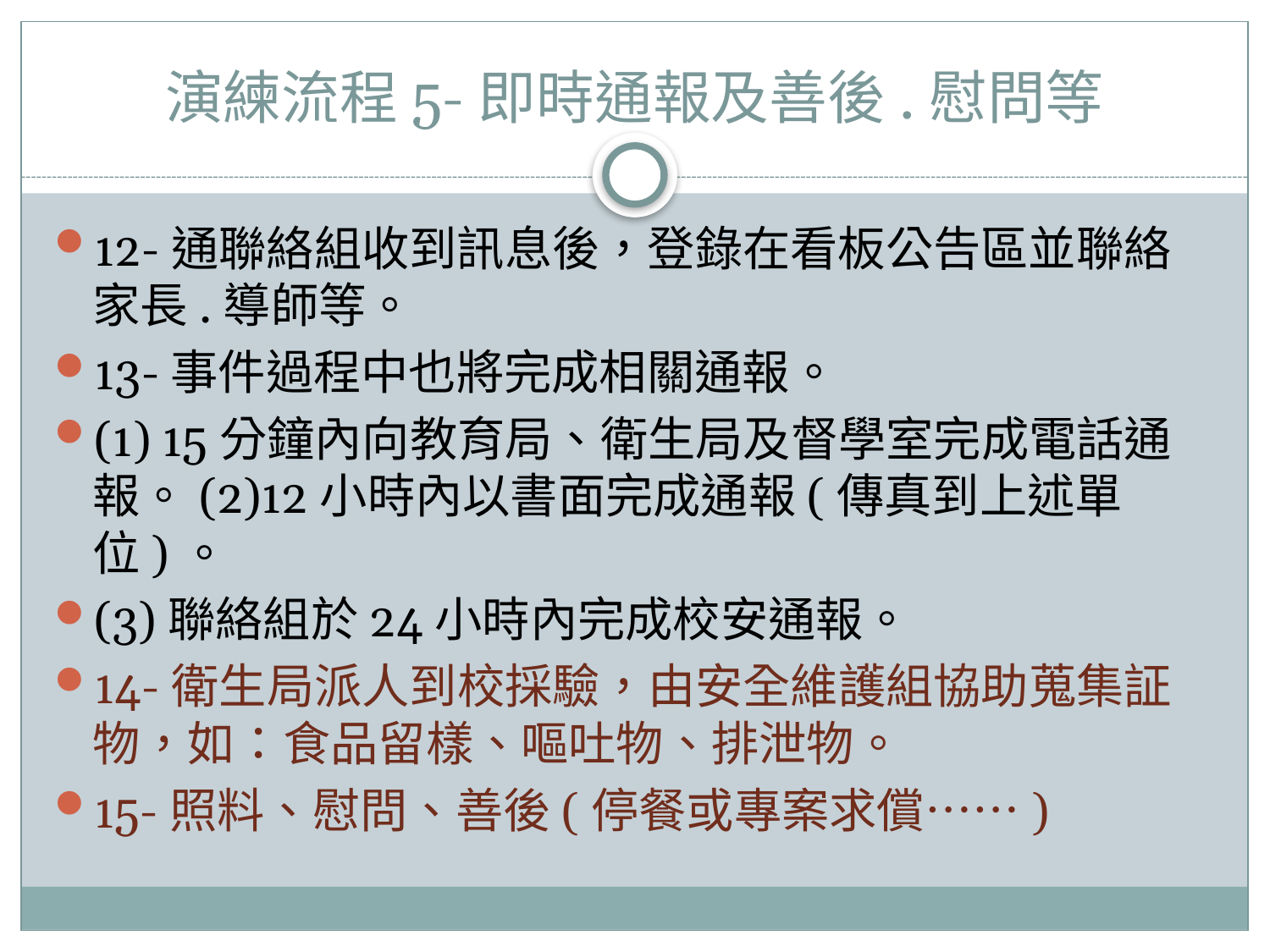

# 演練流程5-即時通報及善後.慰問等
12-通聯絡組收到訊息後，登錄在看板公告區並聯絡家長.導師等。
13-事件過程中也將完成相關通報。
(1) 15分鐘內向教育局、衛生局及督學室完成電話通報。(2)12小時內以書面完成通報(傳真到上述單位)。
(3)聯絡組於24小時內完成校安通報。
14-衛生局派人到校採驗，由安全維護組協助蒐集証物，如：食品留樣、嘔吐物、排泄物。
15-照料、慰問、善後(停餐或專案求償……)